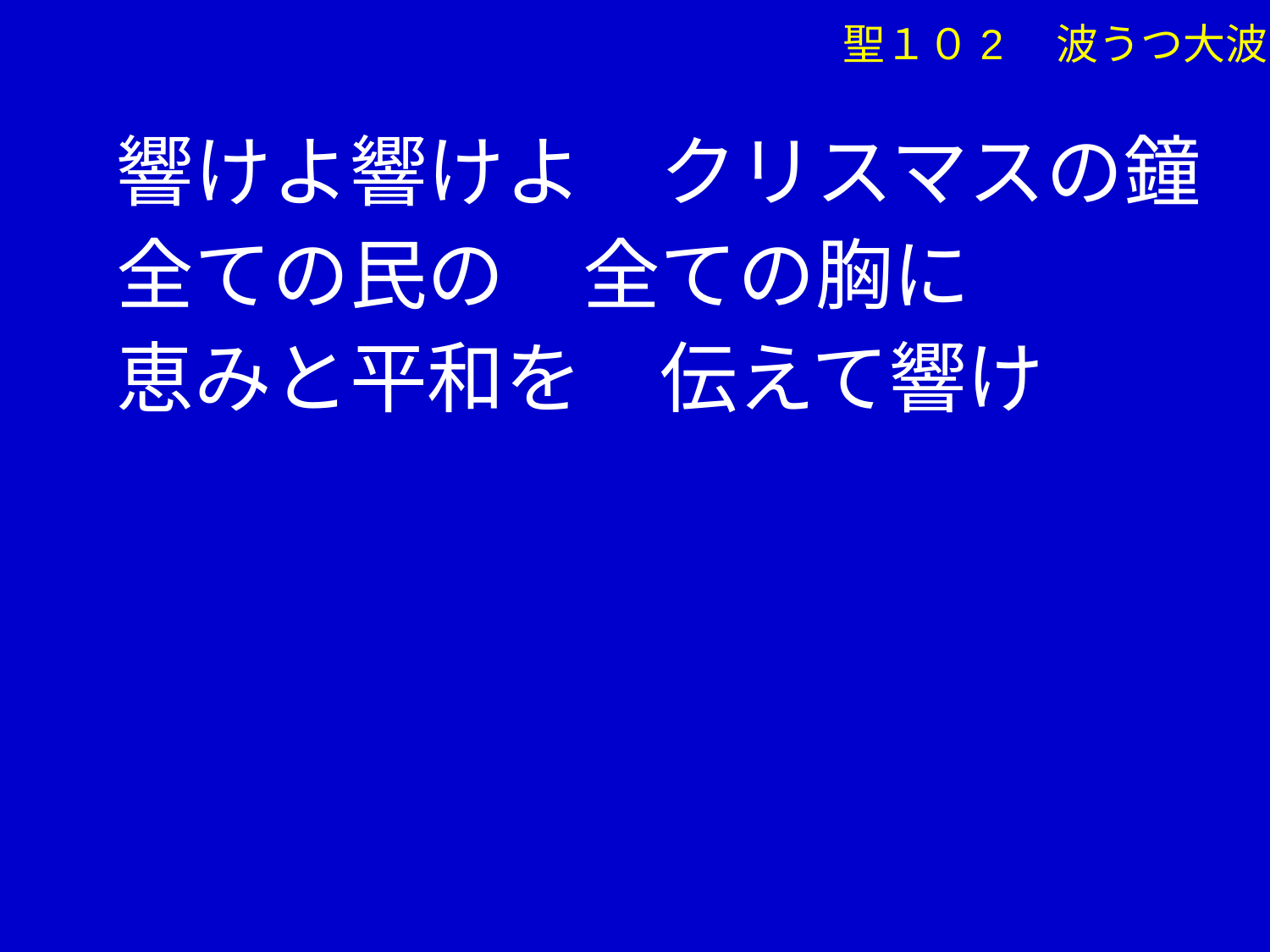

聖１０2　波うつ大波
　響けよ響けよ　クリスマスの鐘
　全ての民の　全ての胸に
　恵みと平和を　伝えて響け